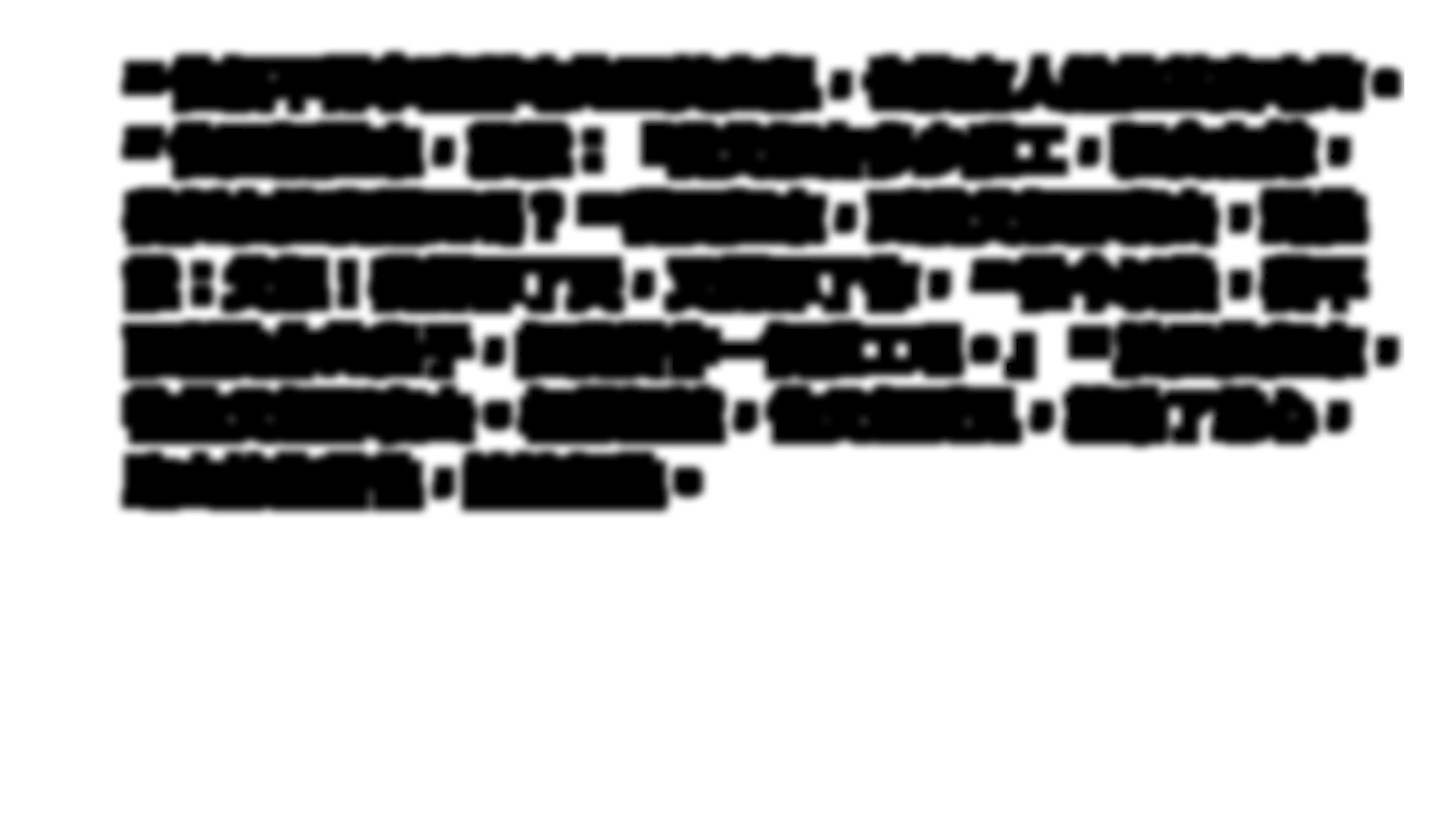

16他恨不得拿豬所吃的豆莢充飢，也沒有人給他甚麼吃的。17他醒悟過來，就說：『我父親有多少雇工，糧食有餘，我倒在這裏餓死嗎？18我要起來，到我父親那裏去，對他說：父親！我得罪了天，又得罪了你，19從今以後，我不配稱為你的兒子，把我當作一個雇工吧。』 20於是他起來，往他父親那裏去。相離還遠，他父親看見，就動了慈心，跑去擁抱著他，連連親他。